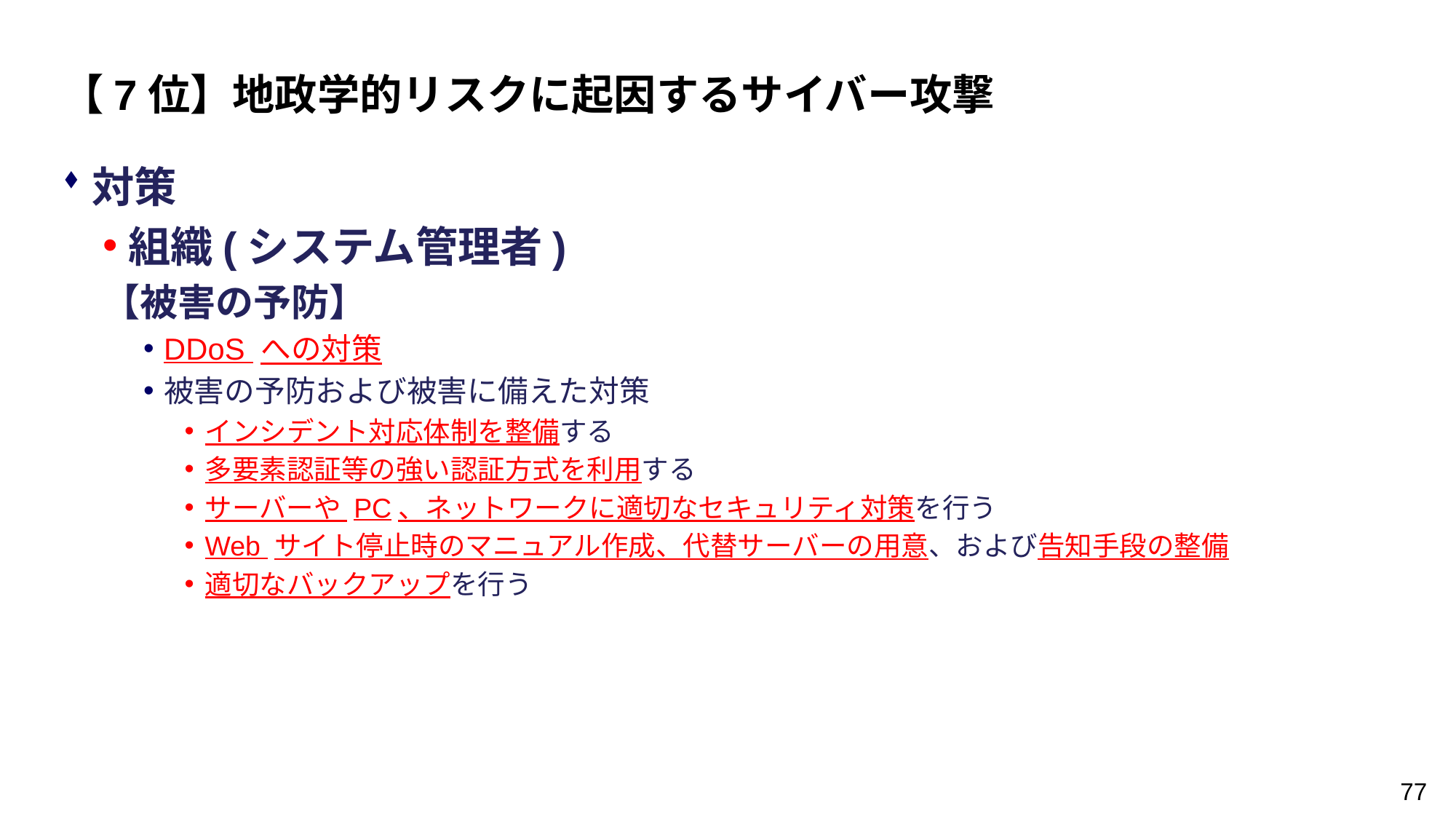

【7位】地政学的リスクに起因するサイバー攻撃
対策
組織(システム管理者)
【被害の予防】
DDoS への対策
被害の予防および被害に備えた対策
インシデント対応体制を整備する
多要素認証等の強い認証方式を利用する
サーバーや PC、ネットワークに適切なセキュリティ対策を行う
Web サイト停止時のマニュアル作成、代替サーバーの用意、および告知手段の整備
適切なバックアップを行う
77